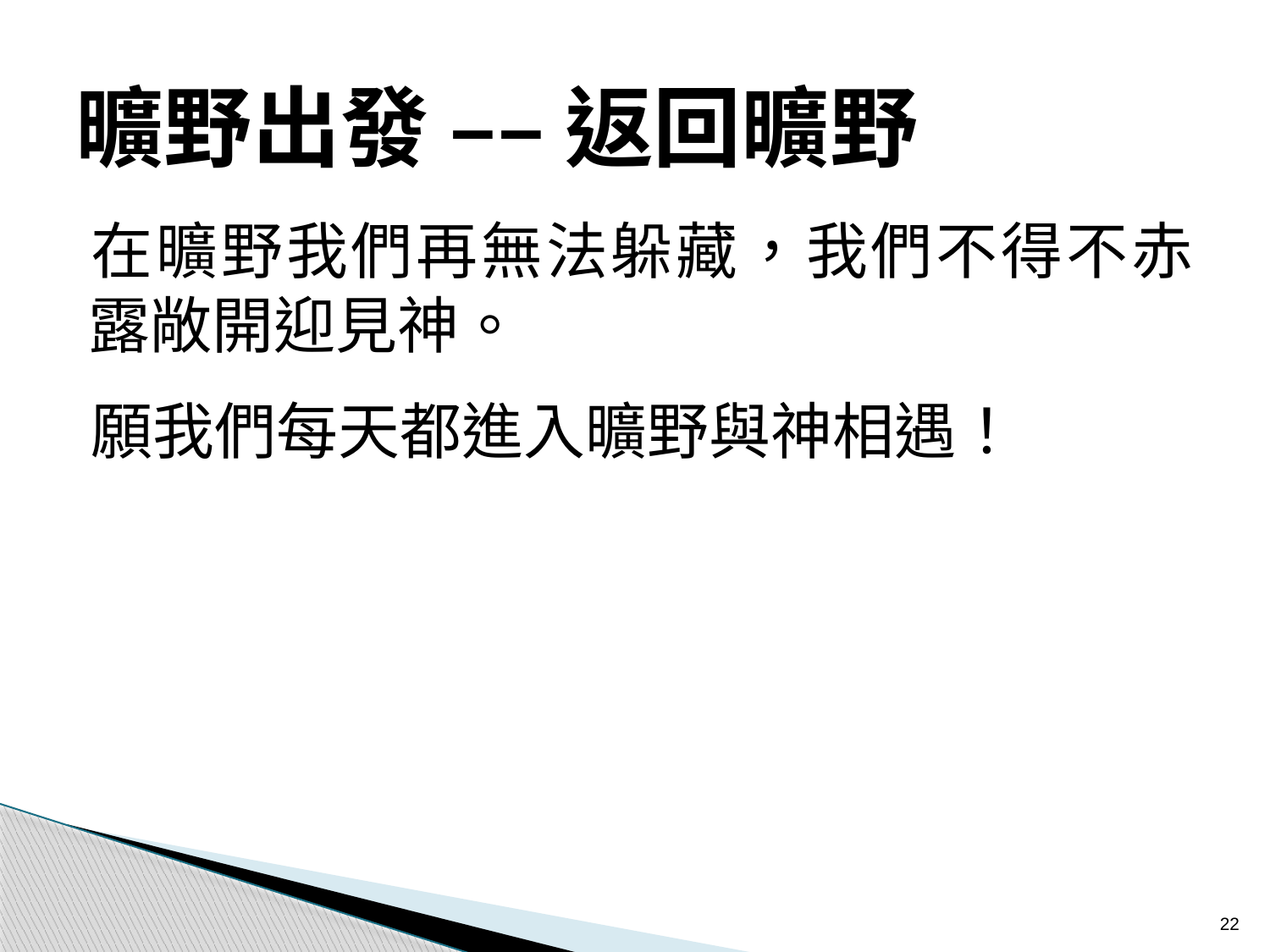

# 曠野出發 –– 返回曠野
在曠野我們再無法躲藏，我們不得不赤露敞開迎見神。
願我們每天都進入曠野與神相遇！
22